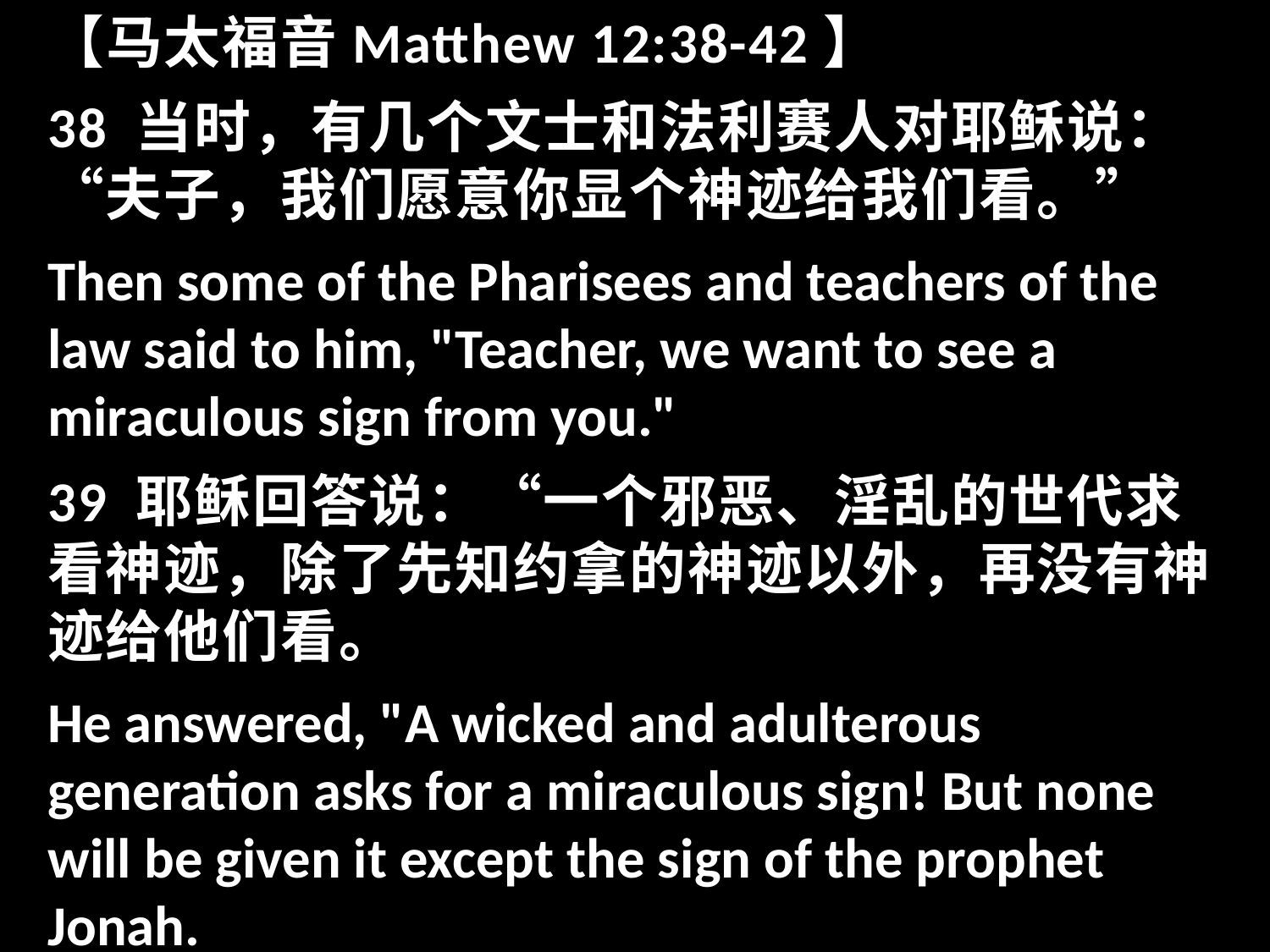

【马太福音Matthew 12:38-42】
38 当时，有几个文士和法利赛人对耶稣说：“夫子，我们愿意你显个神迹给我们看。”
Then some of the Pharisees and teachers of the law said to him, "Teacher, we want to see a miraculous sign from you."
39 耶稣回答说：“一个邪恶、淫乱的世代求看神迹，除了先知约拿的神迹以外，再没有神迹给他们看。
He answered, "A wicked and adulterous generation asks for a miraculous sign! But none will be given it except the sign of the prophet Jonah.